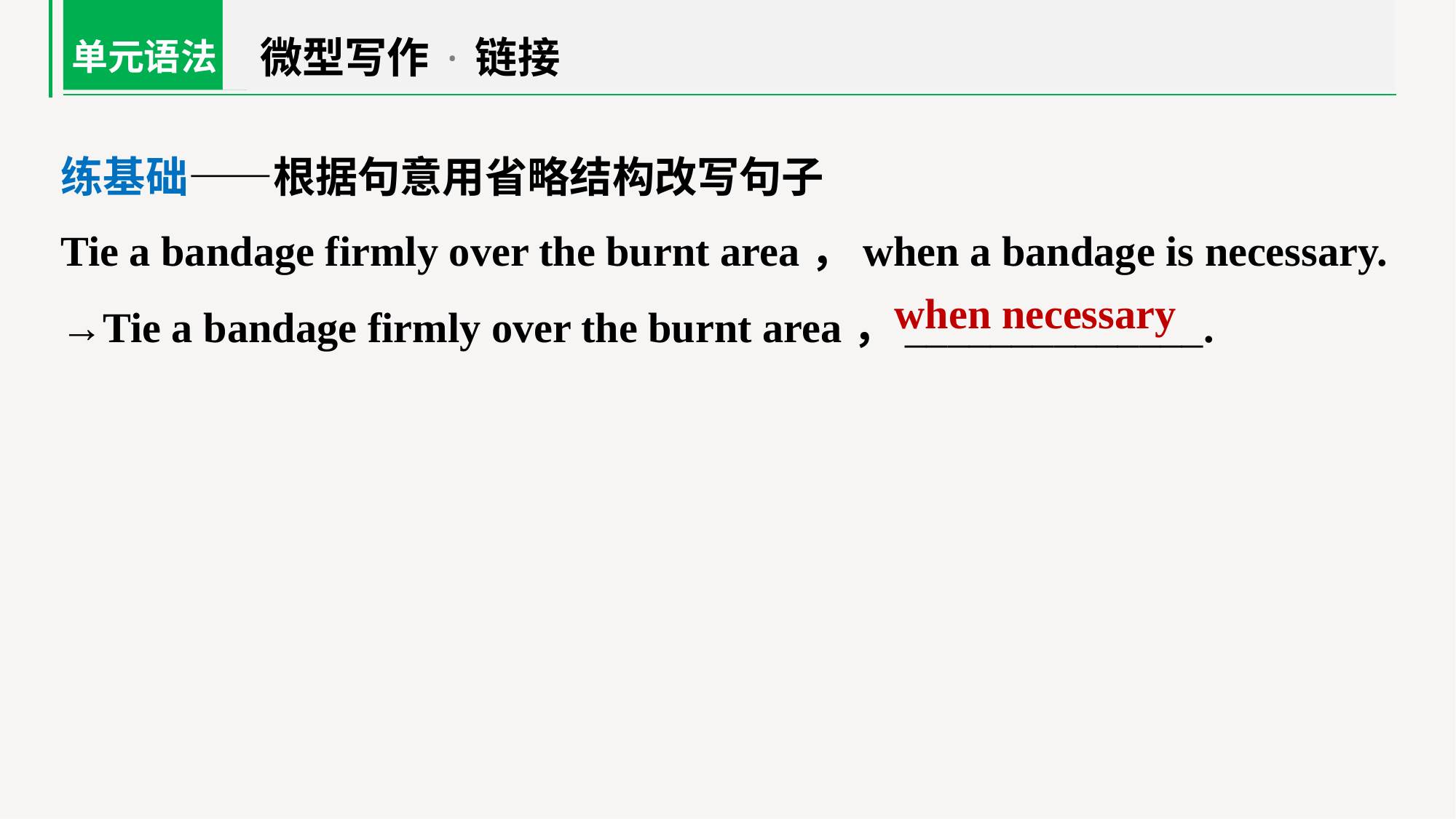

微型写作·链接
单元语法
练基础——根据句意用省略结构改写句子
Tie a bandage firmly over the burnt area，when a bandage is necessary.
→Tie a bandage firmly over the burnt area，______________.
when necessary